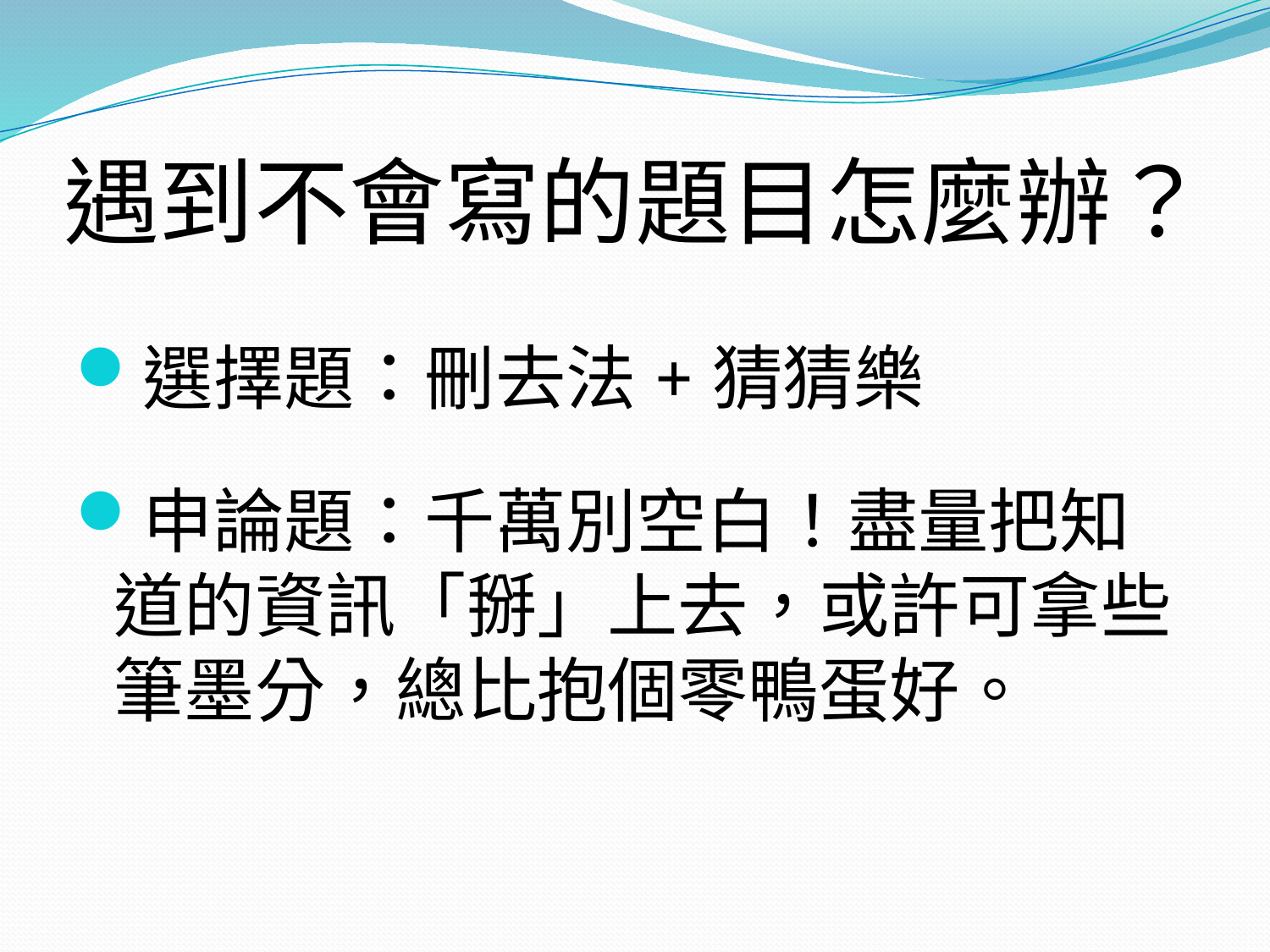

# 遇到不會寫的題目怎麼辦？
選擇題：刪去法+猜猜樂

申論題：千萬別空白！盡量把知道的資訊「掰」上去，或許可拿些筆墨分，總比抱個零鴨蛋好。